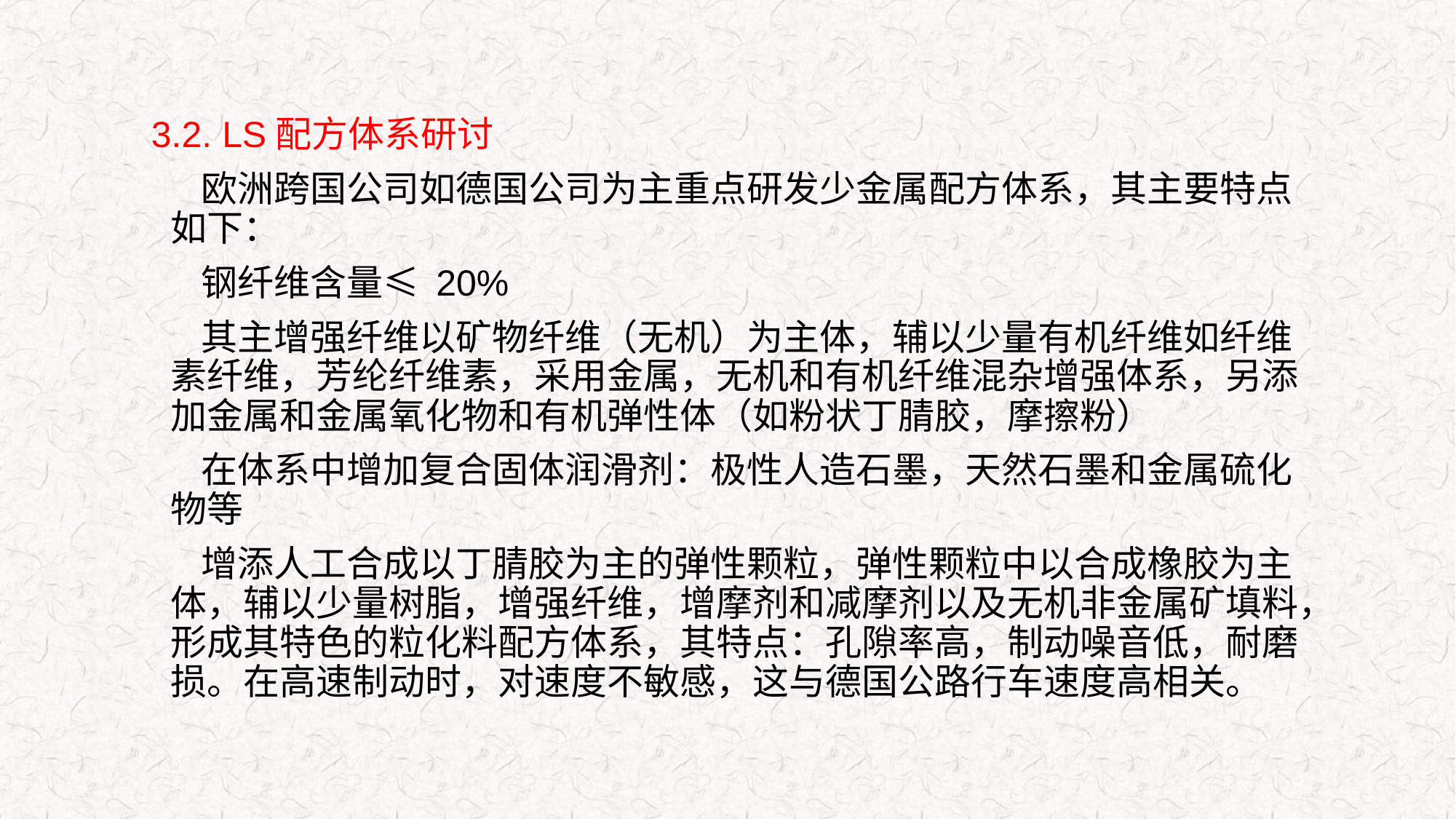

3.2. LS配方体系研讨
      欧洲跨国公司如德国公司为主重点研发少金属配方体系，其主要特点如下：
      钢纤维含量≤ 20%
      其主增强纤维以矿物纤维（无机）为主体，辅以少量有机纤维如纤维素纤维，芳纶纤维素，采用金属，无机和有机纤维混杂增强体系，另添加金属和金属氧化物和有机弹性体（如粉状丁腈胶，摩擦粉）
      在体系中增加复合固体润滑剂：极性人造石墨，天然石墨和金属硫化物等
      增添人工合成以丁腈胶为主的弹性颗粒，弹性颗粒中以合成橡胶为主体，辅以少量树脂，增强纤维，增摩剂和减摩剂以及无机非金属矿填料，形成其特色的粒化料配方体系，其特点：孔隙率高，制动噪音低，耐磨损。在高速制动时，对速度不敏感，这与德国公路行车速度高相关。